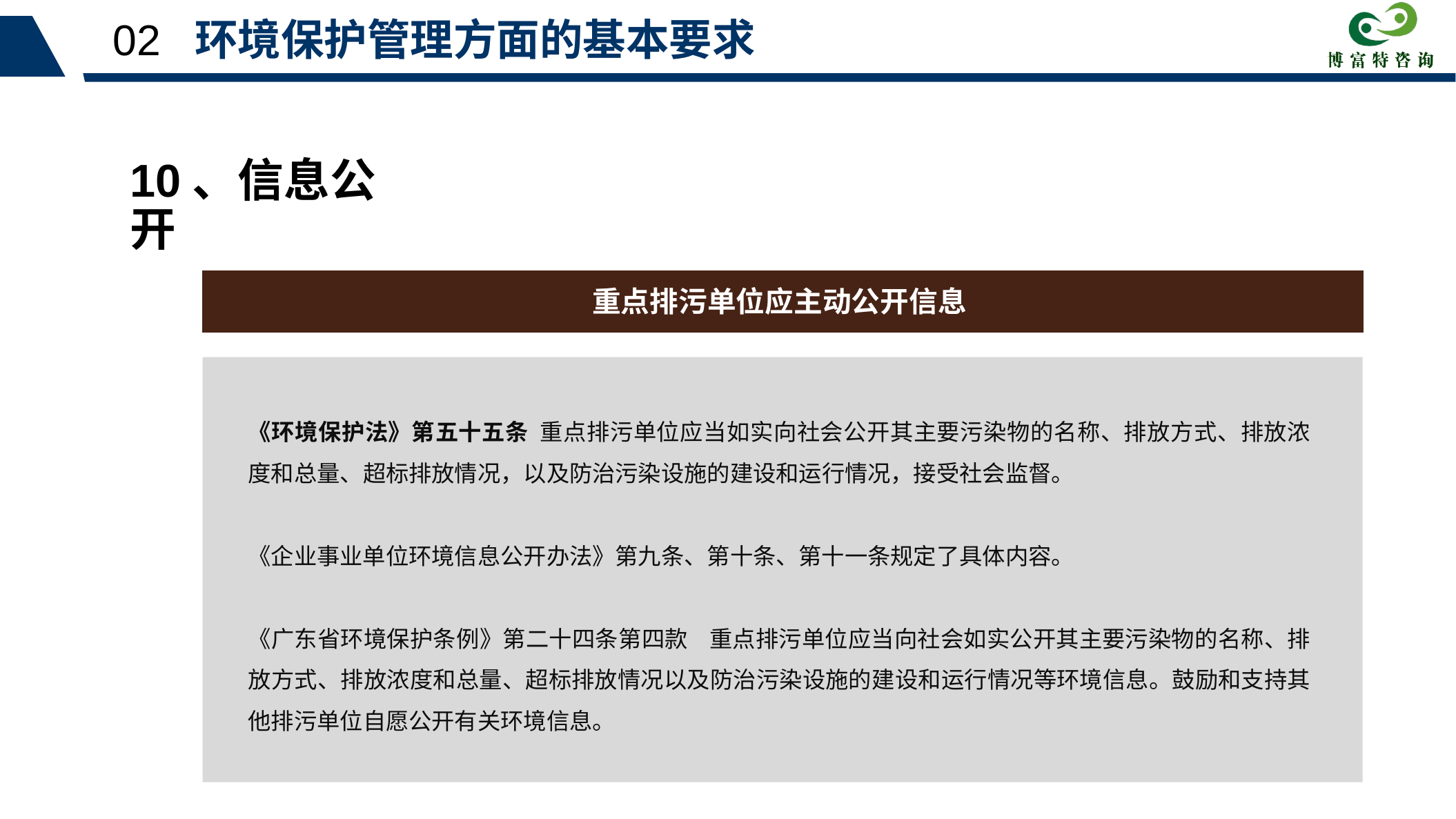

02  环境保护管理方面的基本要求

10、信息公开

重点排污单位应主动公开信息

《环境保护法》第五十五条  重点排污单位应当如实向社会公开其主要污染物的名称、排放方式、排放浓度和总量、超标排放情况，以及防治污染设施的建设和运行情况，接受社会监督。

《企业事业单位环境信息公开办法》第九条、第十条、第十一条规定了具体内容。

《广东省环境保护条例》第二十四条第四款    重点排污单位应当向社会如实公开其主要污染物的名称、排放方式、排放浓度和总量、超标排放情况以及防治污染设施的建设和运行情况等环境信息。鼓励和支持其他排污单位自愿公开有关环境信息。